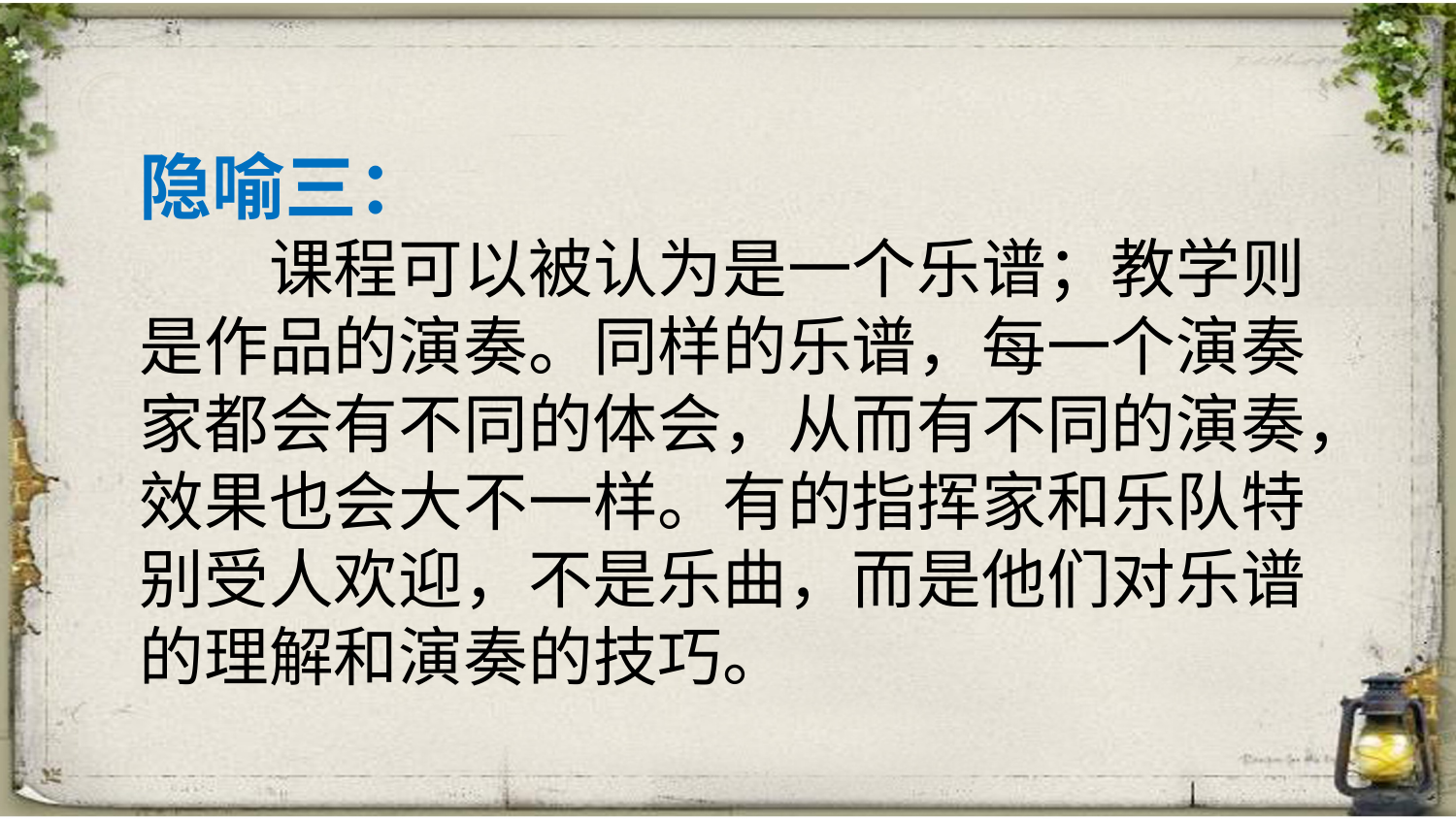

隐喻三：
　　课程可以被认为是一个乐谱；教学则是作品的演奏。同样的乐谱，每一个演奏家都会有不同的体会，从而有不同的演奏，效果也会大不一样。有的指挥家和乐队特别受人欢迎，不是乐曲，而是他们对乐谱的理解和演奏的技巧。